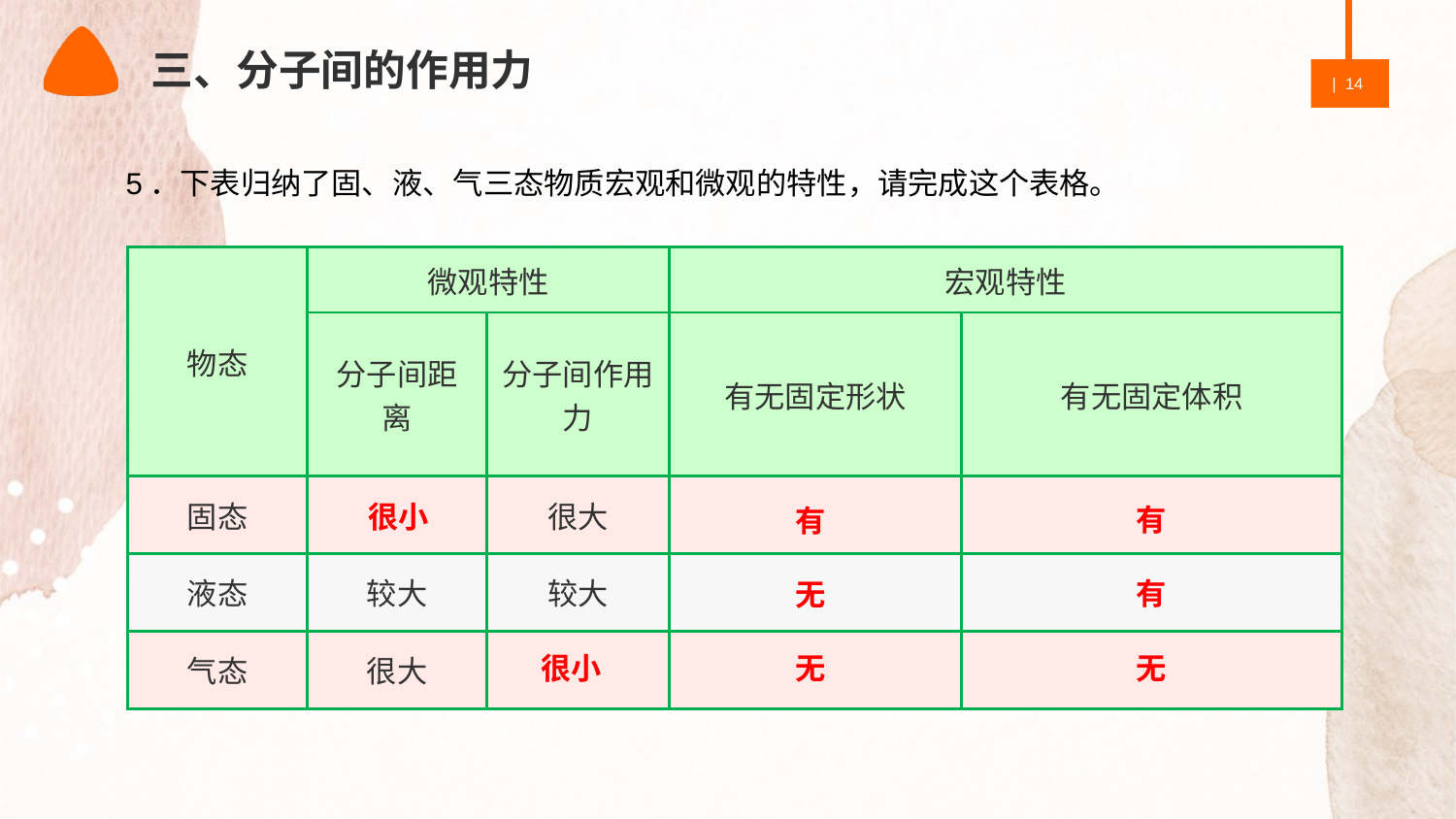

三、分子间的作用力
5．下表归纳了固、液、气三态物质宏观和微观的特性，请完成这个表格。
| 物态 | 微观特性 |  | 宏观特性 |  |
| --- | --- | --- | --- | --- |
|  | 分子间距离 | 分子间作用力 | 有无固定形状 | 有无固定体积 |
| 固态 |  | 很大 |  |  |
| 液态 | 较大 | 较大 |  |  |
| 气态 | 很大 |  |  |  |
很小
有
有
有
无
很小
无
无